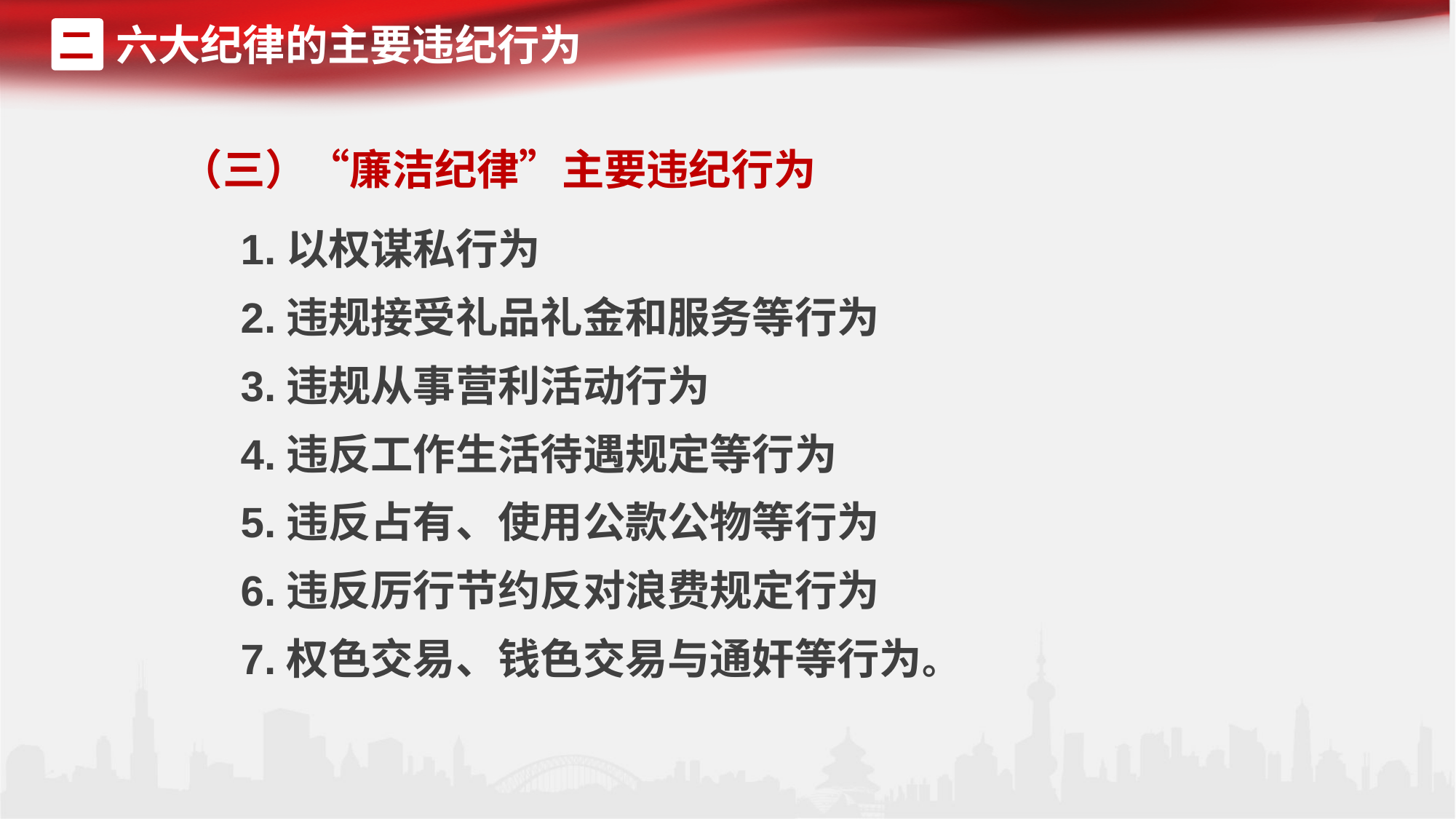

六大纪律的主要违纪行为
二

（三）“廉洁纪律”主要违纪行为
1.以权谋私行为
2.违规接受礼品礼金和服务等行为
3.违规从事营利活动行为
4.违反工作生活待遇规定等行为
5.违反占有、使用公款公物等行为
6.违反厉行节约反对浪费规定行为
7.权色交易、钱色交易与通奸等行为。